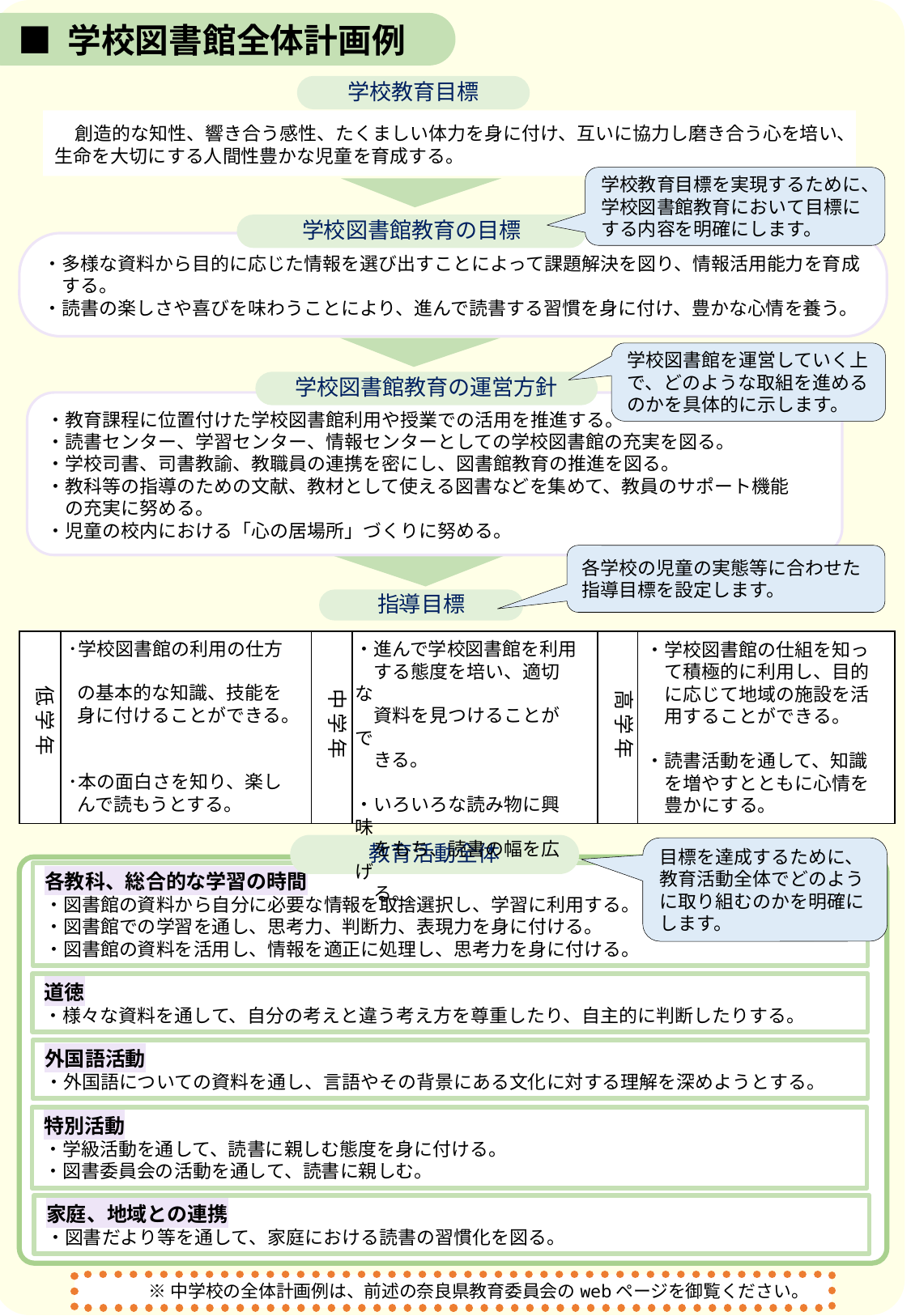

■ 学校図書館全体計画例
学校教育目標
　創造的な知性、響き合う感性、たくましい体力を身に付け、互いに協力し磨き合う心を培い、生命を大切にする人間性豊かな児童を育成する。
学校教育目標を実現するために、学校図書館教育において目標にする内容を明確にします。

学校図書館教育の目標
・多様な資料から目的に応じた情報を選び出すことによって課題解決を図り、情報活用能力を育成
　する。
・読書の楽しさや喜びを味わうことにより、進んで読書する習慣を身に付け、豊かな心情を養う。

学校図書館を運営していく上で、どのような取組を進めるのかを具体的に示します。
学校図書館教育の運営方針
・教育課程に位置付けた学校図書館利用や授業での活用を推進する。
・読書センター、学習センター、情報センターとしての学校図書館の充実を図る。
・学校司書、司書教諭、教職員の連携を密にし、図書館教育の推進を図る。
・教科等の指導のための文献、教材として使える図書などを集めて、教員のサポート機能
　の充実に努める。
・児童の校内における「心の居場所」づくりに努める。

各学校の児童の実態等に合わせた指導目標を設定します。

指導目標
･学校図書館の利用の仕方
 の基本的な知識、技能を
 身に付けることができる。

･本の面白さを知り、楽し
 んで読もうとする。
|  |  |  |  |  |  |
| --- | --- | --- | --- | --- | --- |
・進んで学校図書館を利用
　する態度を培い、適切な
　資料を見つけることがで
　きる。

・いろいろな読み物に興味
　をもち、読書の幅を広げ
　る。
・学校図書館の仕組を知っ
　て積極的に利用し、目的
　に応じて地域の施設を活
　用することができる。

・読書活動を通して、知識
　を増やすとともに心情を
　豊かにする。
低 学 年
中 学 年
高 学 年
教育活動全体
目標を達成するために、教育活動全体でどのように取り組むのかを明確にします。

各教科、総合的な学習の時間
・図書館の資料から自分に必要な情報を取捨選択し、学習に利用する。
・図書館での学習を通し、思考力、判断力、表現力を身に付ける。
・図書館の資料を活用し、情報を適正に処理し、思考力を身に付ける。
道徳
・様々な資料を通して、自分の考えと違う考え方を尊重したり、自主的に判断したりする。
特別活動
・学級活動を通して、読書に親しむ態度を身に付ける。
・図書委員会の活動を通して、読書に親しむ。
家庭、地域との連携
・図書だより等を通して、家庭における読書の習慣化を図る。
外国語活動
・外国語についての資料を通し、言語やその背景にある文化に対する理解を深めようとする。

※中学校の全体計画例は、前述の奈良県教育委員会のwebページを御覧ください。